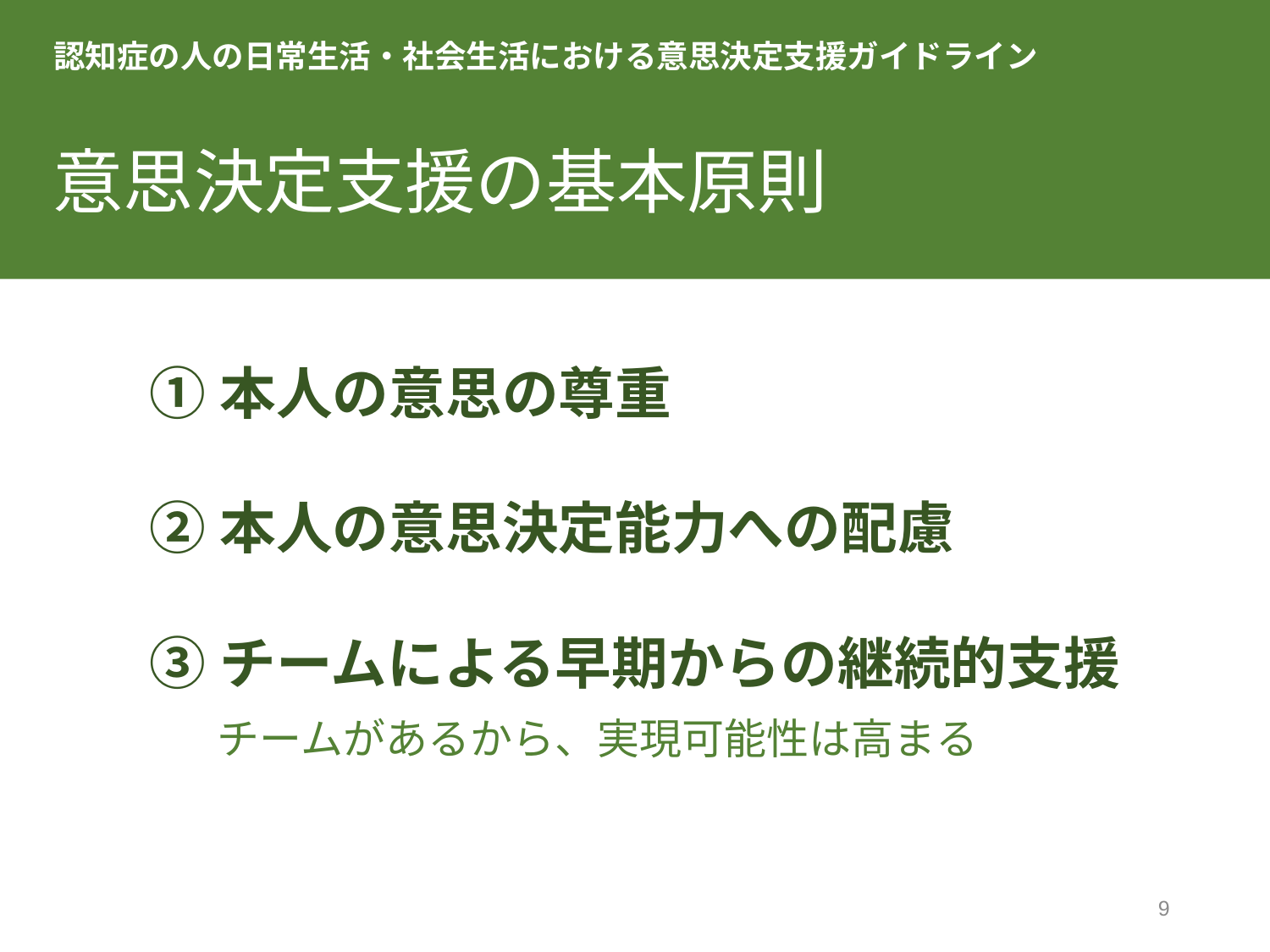

認知症の人の日常生活・社会生活における意思決定支援ガイドライン
意思決定支援の基本原則
①本人の意思の尊重

②本人の意思決定能力への配慮

③チームによる早期からの継続的支援
チームがあるから、実現可能性は高まる
9